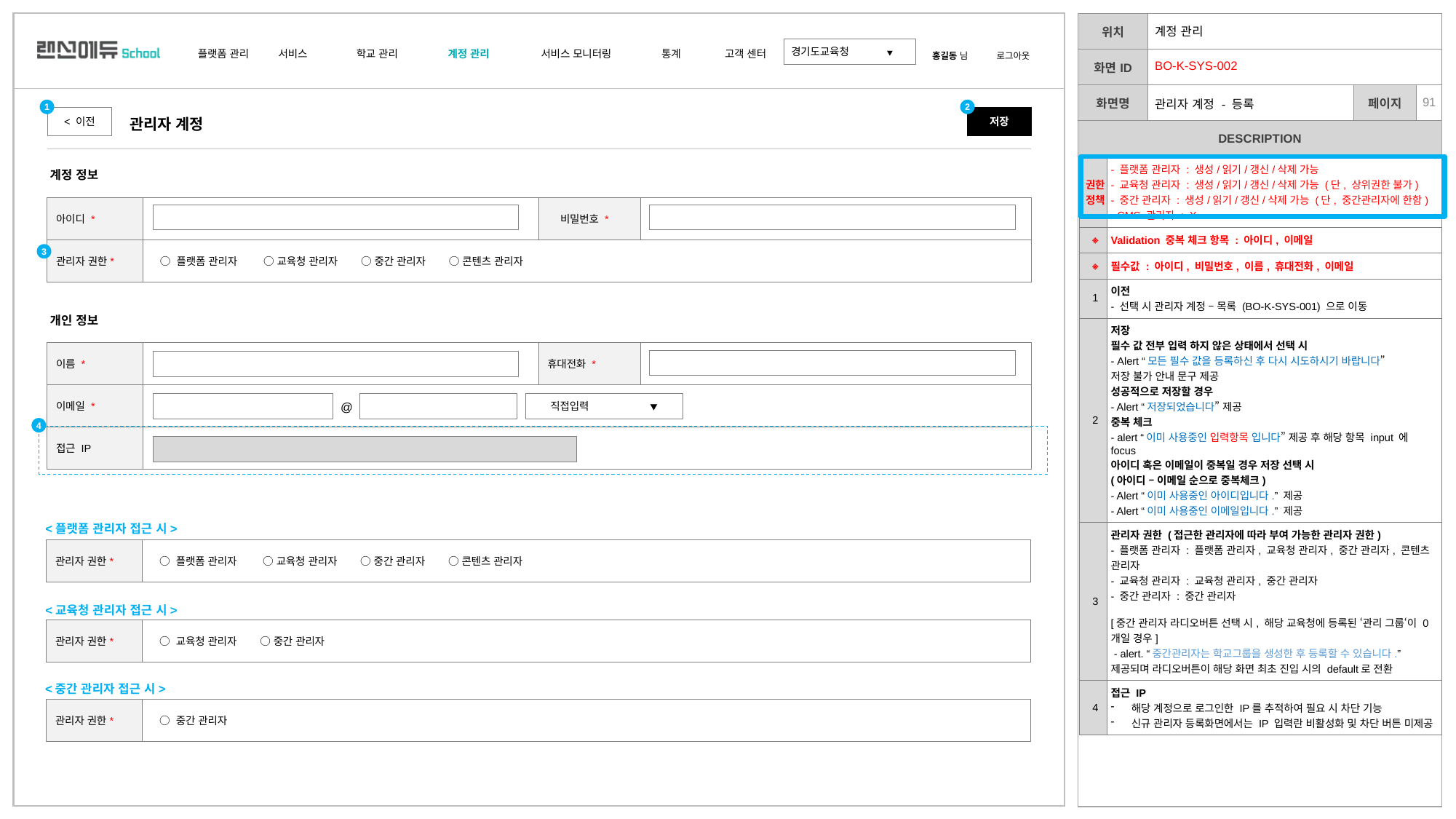

| Ver | Description |
| --- | --- |
| 3.0.11 | <4>차단 IP 정의 추가 |
|  | 계정 관리 |  |  |
| --- | --- | --- | --- |
|  | BO-K-SYS-002 |  |  |
|  | 관리자 계정 - 등록 |  |  |
1
2
< 이전
저장
관리자 계정

| 권한 정책 | - 플랫폼 관리자 : 생성/읽기/갱신/삭제 가능 - 교육청 관리자 : 생성/읽기/갱신/삭제 가능 (단, 상위권한 불가) - 중간 관리자 : 생성/읽기/갱신/삭제 가능 (단, 중간관리자에 한함) - CMS 관리자 : X |
| --- | --- |
| ※ | Validation 중복 체크 항목 : 아이디, 이메일 |
| ※ | 필수값 : 아이디, 비밀번호, 이름, 휴대전화, 이메일 |
| 1 | 이전 - 선택 시 관리자 계정 – 목록 (BO-K-SYS-001) 으로 이동 |
| 2 | 저장 필수 값 전부 입력 하지 않은 상태에서 선택 시 - Alert “모든 필수 값을 등록하신 후 다시 시도하시기 바랍니다” 저장 불가 안내 문구 제공 성공적으로 저장할 경우 - Alert “저장되었습니다” 제공 중복 체크 - alert “이미 사용중인 입력항목 입니다” 제공 후 해당 항목 input 에 focus 아이디 혹은 이메일이 중복일 경우 저장 선택 시 (아이디 – 이메일 순으로 중복체크) - Alert “이미 사용중인 아이디입니다.” 제공 - Alert “이미 사용중인 이메일입니다.” 제공 |
| 3 | 관리자 권한 (접근한 관리자에 따라 부여 가능한 관리자 권한) - 플랫폼 관리자 : 플랫폼 관리자, 교육청 관리자, 중간 관리자, 콘텐츠 관리자 - 교육청 관리자 : 교육청 관리자, 중간 관리자 - 중간 관리자 : 중간 관리자 [중간 관리자 라디오버튼 선택 시, 해당 교육청에 등록된 ‘관리 그룹‘이 0개일 경우] - alert. “중간관리자는 학교그룹을 생성한 후 등록할 수 있습니다.” 제공되며 라디오버튼이 해당 화면 최초 진입 시의 default로 전환 |
| 4 | 접근 IP 해당 계정으로 로그인한 IP를 추적하여 필요 시 차단 기능 신규 관리자 등록화면에서는 IP 입력란 비활성화 및 차단 버튼 미제공 |
계정 정보
| 아이디 \* |  | 비밀번호 \* |  |
| --- | --- | --- | --- |
| 관리자 권한\* | ○ 플랫폼 관리자 ○ 교육청 관리자 ○ 중간 관리자 ○ 콘텐츠 관리자 |  |  |

3
개인 정보
| 이름 \* |  | 휴대전화 \* |  |
| --- | --- | --- | --- |
| 이메일 \* |  |  |  |
| 접근 IP |  |  |  |

직접입력                     ▼
@
4

<플랫폼 관리자 접근 시>
| 관리자 권한\* | ○ 플랫폼 관리자 ○ 교육청 관리자 ○ 중간 관리자 ○ 콘텐츠 관리자 |
| --- | --- |
<교육청 관리자 접근 시>
| 관리자 권한\* | ○ 교육청 관리자 ○ 중간 관리자 |
| --- | --- |
<중간 관리자 접근 시>
| 관리자 권한\* | ○ 중간 관리자 |
| --- | --- |